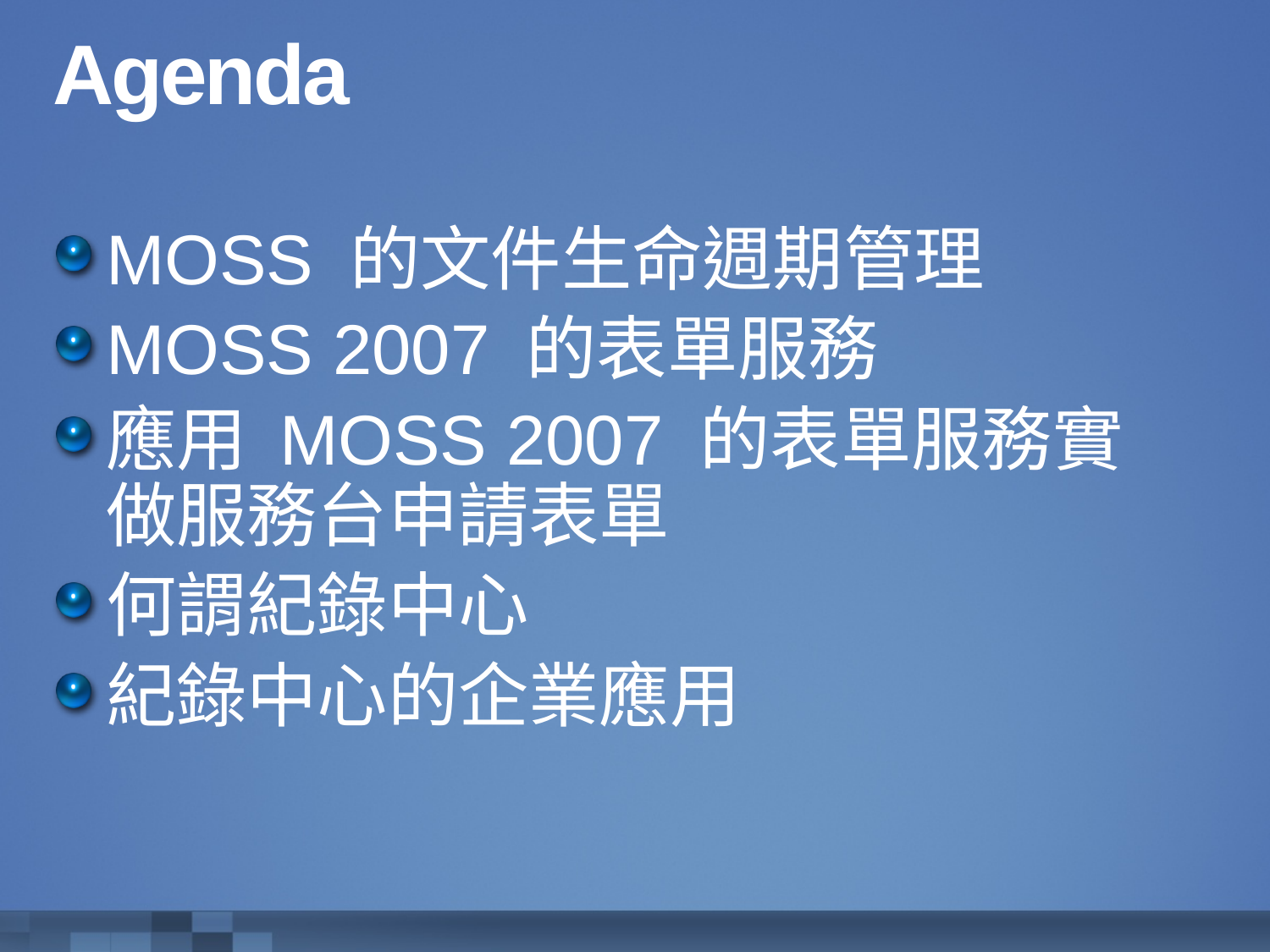

# Agenda
MOSS 的文件生命週期管理
MOSS 2007 的表單服務
應用 MOSS 2007 的表單服務實做服務台申請表單
何謂紀錄中心
紀錄中心的企業應用